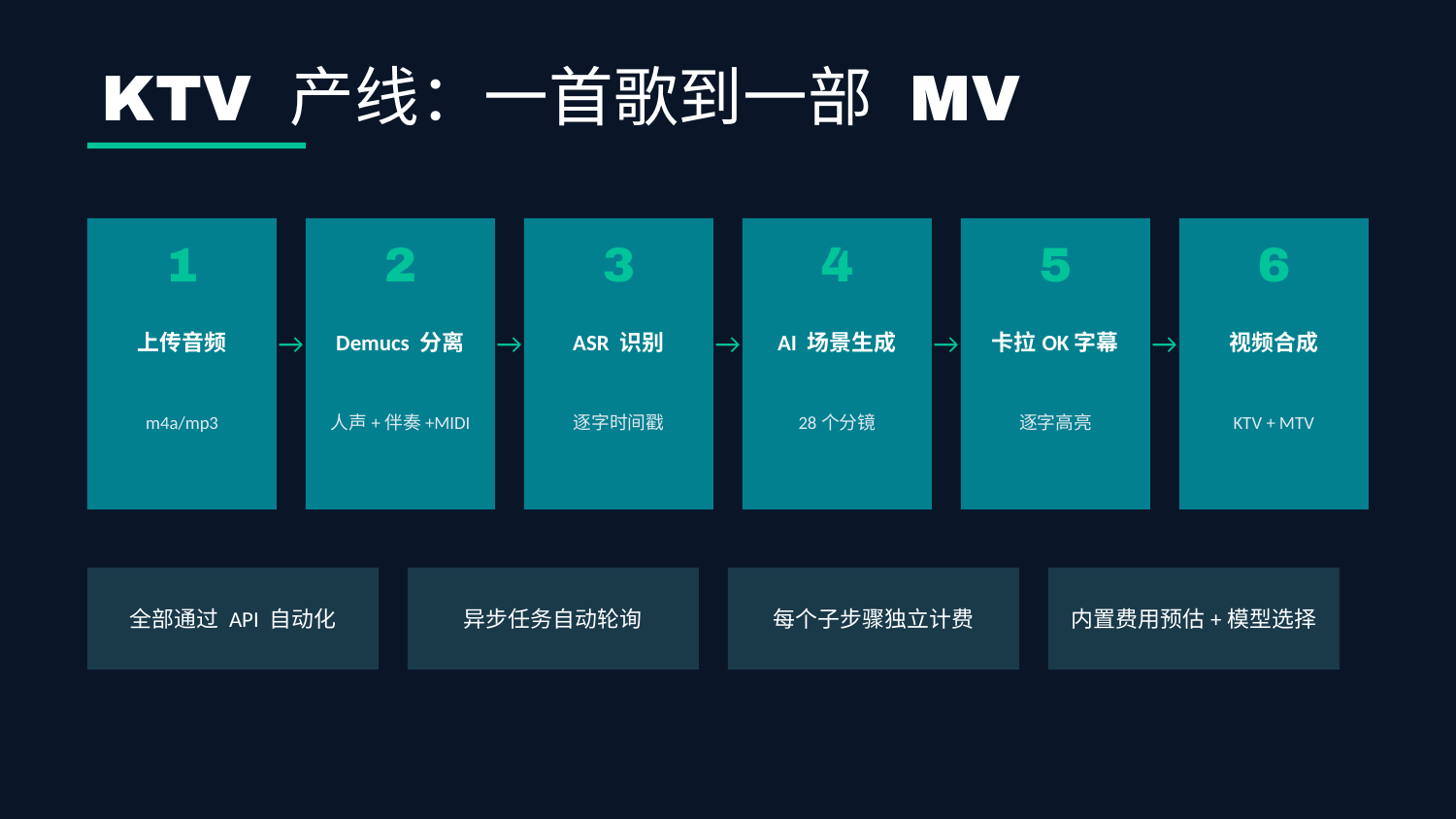

KTV 产线：一首歌到一部 MV

1
2
3
4
5
6
上传音频
→
Demucs 分离
→
ASR 识别
→
AI 场景生成
→
卡拉OK字幕
→
视频合成
m4a/mp3
人声+伴奏+MIDI
逐字时间戳
28个分镜
逐字高亮
KTV + MTV

全部通过 API 自动化

异步任务自动轮询

每个子步骤独立计费

内置费用预估+模型选择